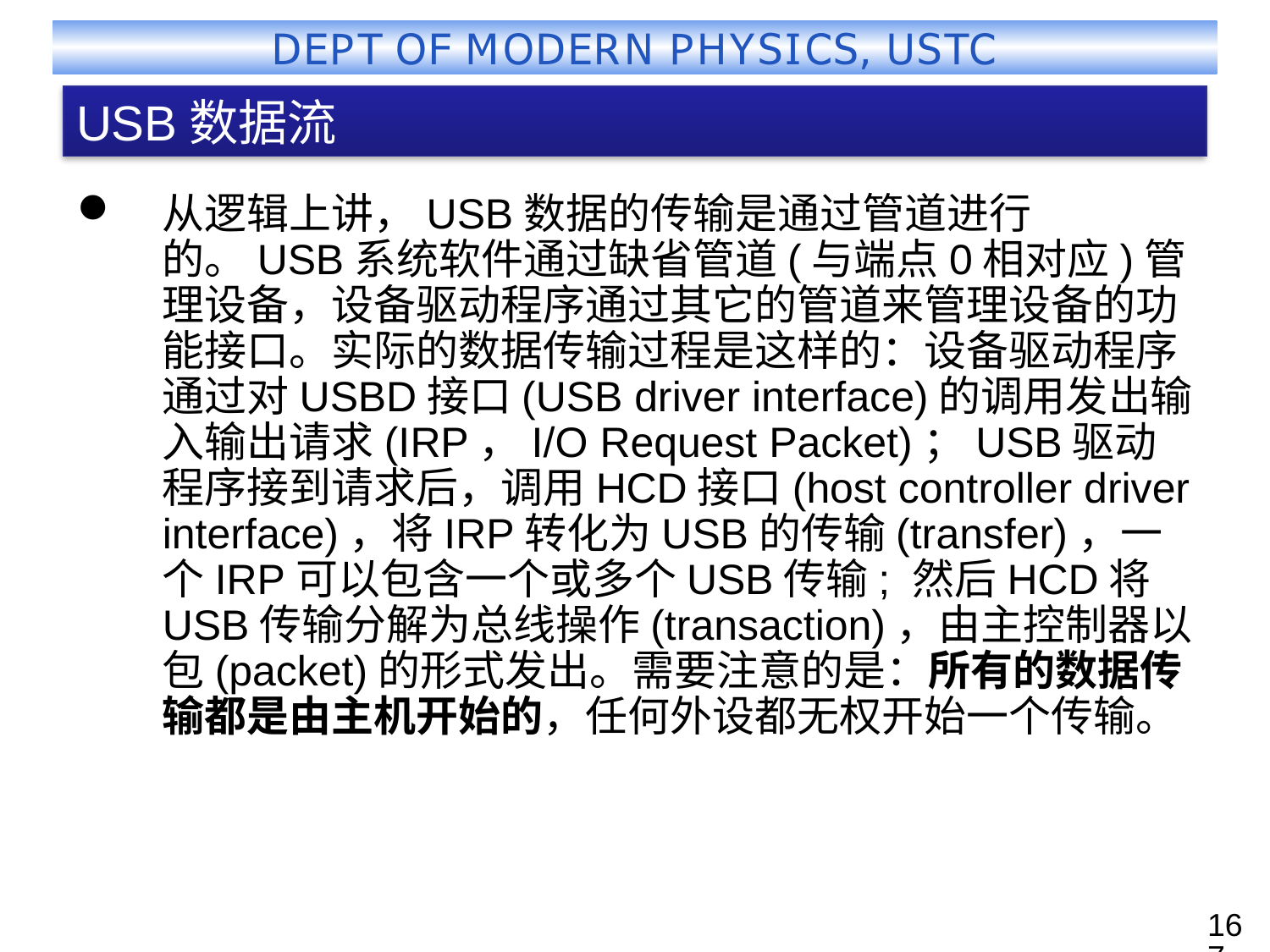

# USB数据流
从逻辑上讲，USB数据的传输是通过管道进行的。USB系统软件通过缺省管道(与端点0相对应)管理设备，设备驱动程序通过其它的管道来管理设备的功能接口。实际的数据传输过程是这样的：设备驱动程序通过对USBD接口(USB driver interface)的调用发出输入输出请求(IRP，I/O Request Packet)；USB驱动程序接到请求后，调用HCD接口(host controller driver interface)，将IRP转化为USB的传输(transfer)，一个IRP可以包含一个或多个USB传输; 然后HCD将USB传输分解为总线操作(transaction)，由主控制器以包(packet)的形式发出。需要注意的是：所有的数据传输都是由主机开始的，任何外设都无权开始一个传输。
167